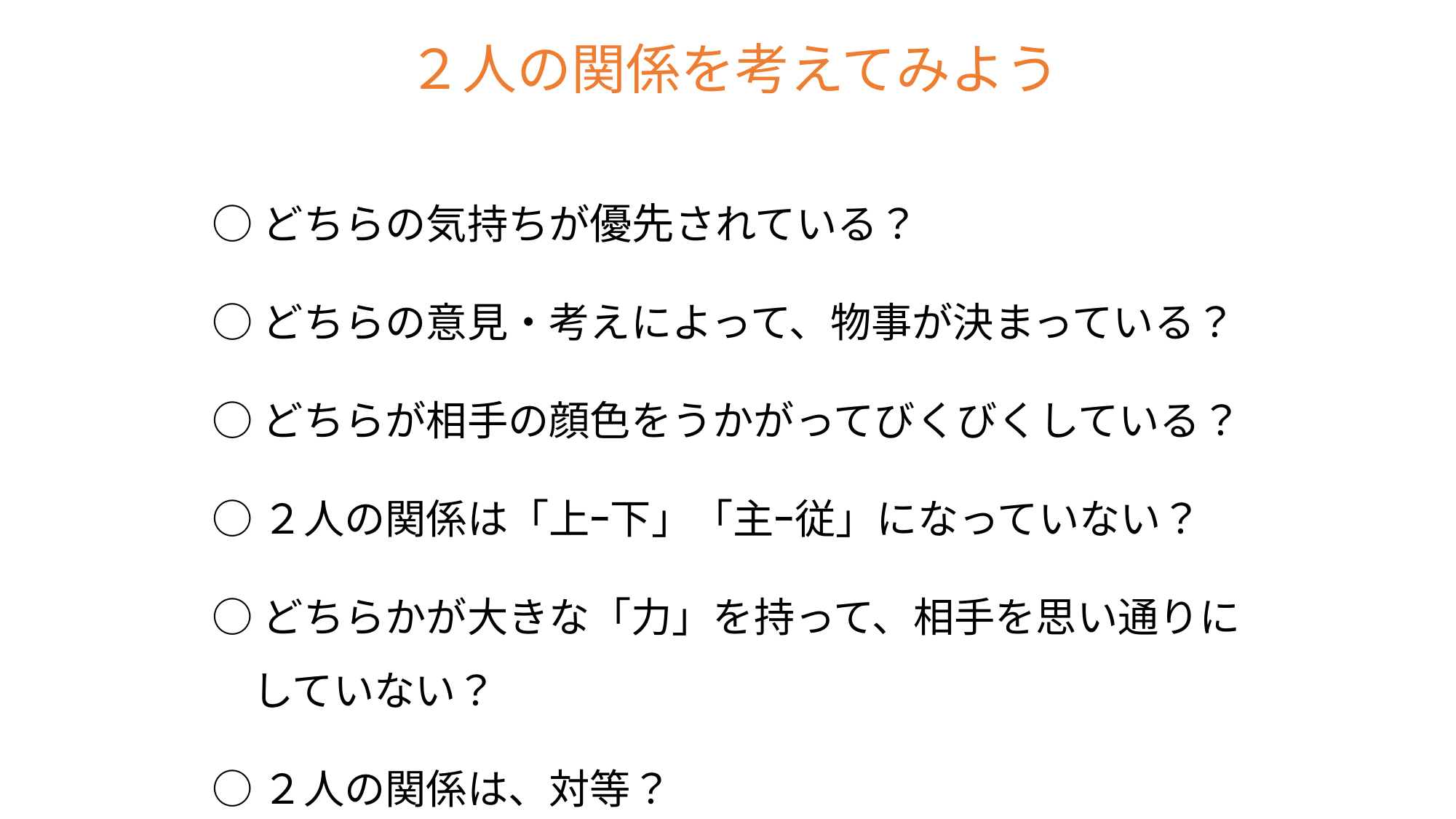

２人の関係を考えてみよう
○どちらの気持ちが優先されている？
○どちらの意見・考えによって、物事が決まっている？
○どちらが相手の顔色をうかがってびくびくしている？
○２人の関係は「上ｰ下」「主ｰ従」になっていない？
○どちらかが大きな「力」を持って、相手を思い通りに
　していない？
○２人の関係は、対等？